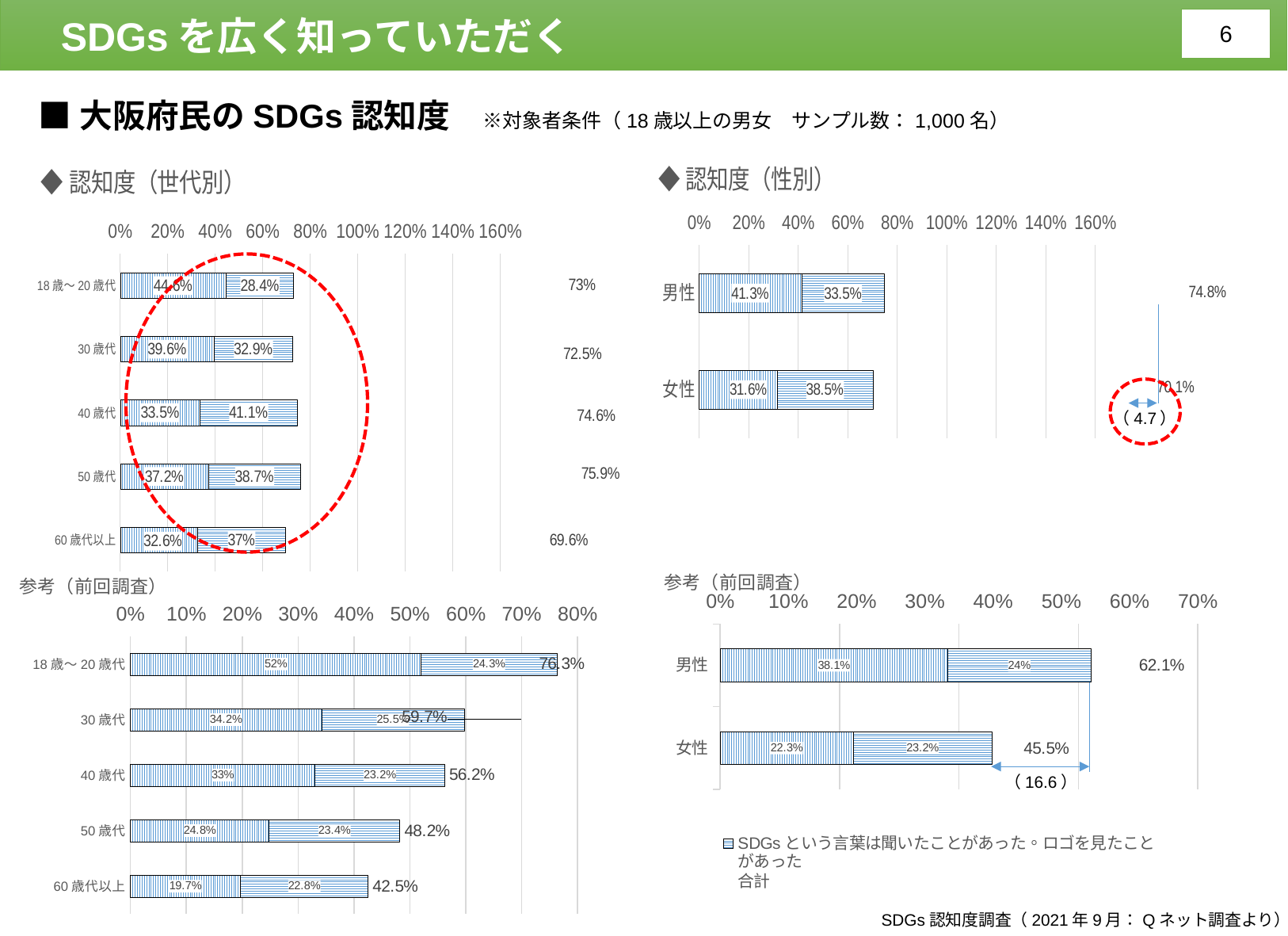

SDGsを広く知っていただく
■大阪府民のSDGs認知度　※対象者条件（18歳以上の男女　サンプル数：1,000名）

### Chart: ◆認知度（性別）

| Category | SDGsを知っていた | SDGsという言葉は聞いたことがあった。ロゴを見たことがあった | 合計 |
|---|---|---|---|
| 女性 | 31.6 | 38.5 | 70.1 |
| 男性 | 41.3 | 33.5 | 74.8 |

### Chart: ◆認知度（世代別）

| Category | SDGsを知っていた | SDGsという言葉は聞いたことがあった。ロゴを見たことがあった | 合計 |
|---|---|---|---|
| 60歳代以上 | 32.6 | 37.0 | 69.6 |
| 50歳代 | 37.2 | 38.7 | 75.9 |
| 40歳代 | 33.5 | 41.1 | 74.6 |
| 30歳代 | 39.6 | 32.9 | 72.5 |
| 18歳～20歳代 | 44.6 | 28.4 | 73.0 |

（4.7）

### Chart: 参考（前回調査）

| Category | SDGsを知っていた | SDGsという言葉は聞いたことがあった。ロゴを見たことがあった | 合計 |
|---|---|---|---|
| 女性 | 22.3 | 23.2 | 45.5 |
| 男性 | 38.1 | 24.0 | 62.1 |

### Chart: 参考（前回調査）

| Category | SDGsを知っている | SDGsということばは聞いたことがある。ロゴを見たことがある | 合計 |
|---|---|---|---|
| 60歳代以上 | 19.7 | 22.8 | 42.5 |
| 50歳代 | 24.8 | 23.4 | 48.2 |
| 40歳代 | 33.0 | 23.2 | 56.2 |
| 30歳代 | 34.2 | 25.5 | 59.7 |
| 18歳～20歳代 | 52.0 | 24.3 | 76.3 |
（16.6）
SDGs認知度調査（2021年9月：Qネット調査より）